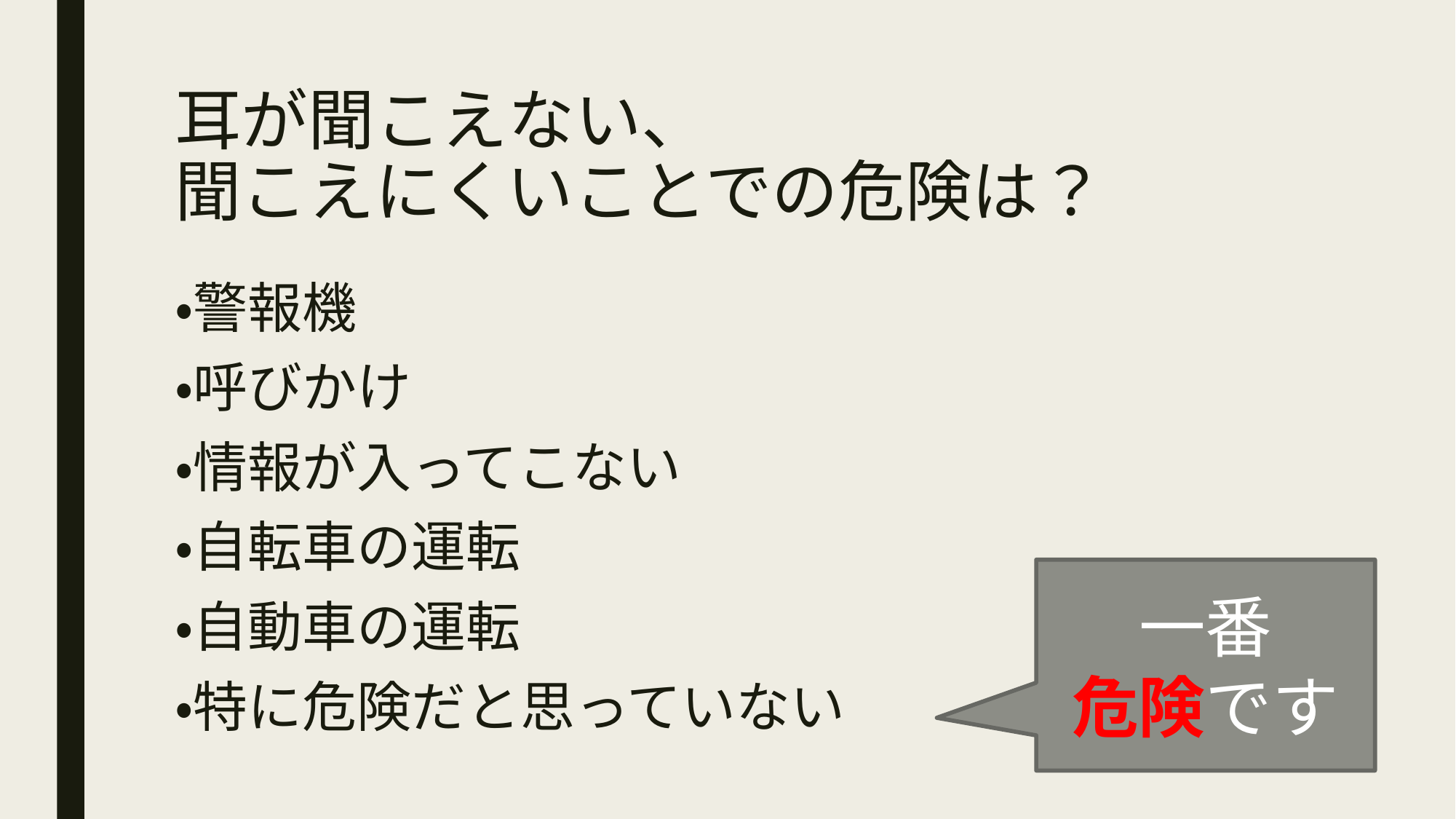

# 耳が聞こえない、 聞こえにくいことでの危険は？
・警報機
・呼びかけ
・情報が入ってこない
・自転車の運転
・自動車の運転
・特に危険だと思っていない
一番
危険です